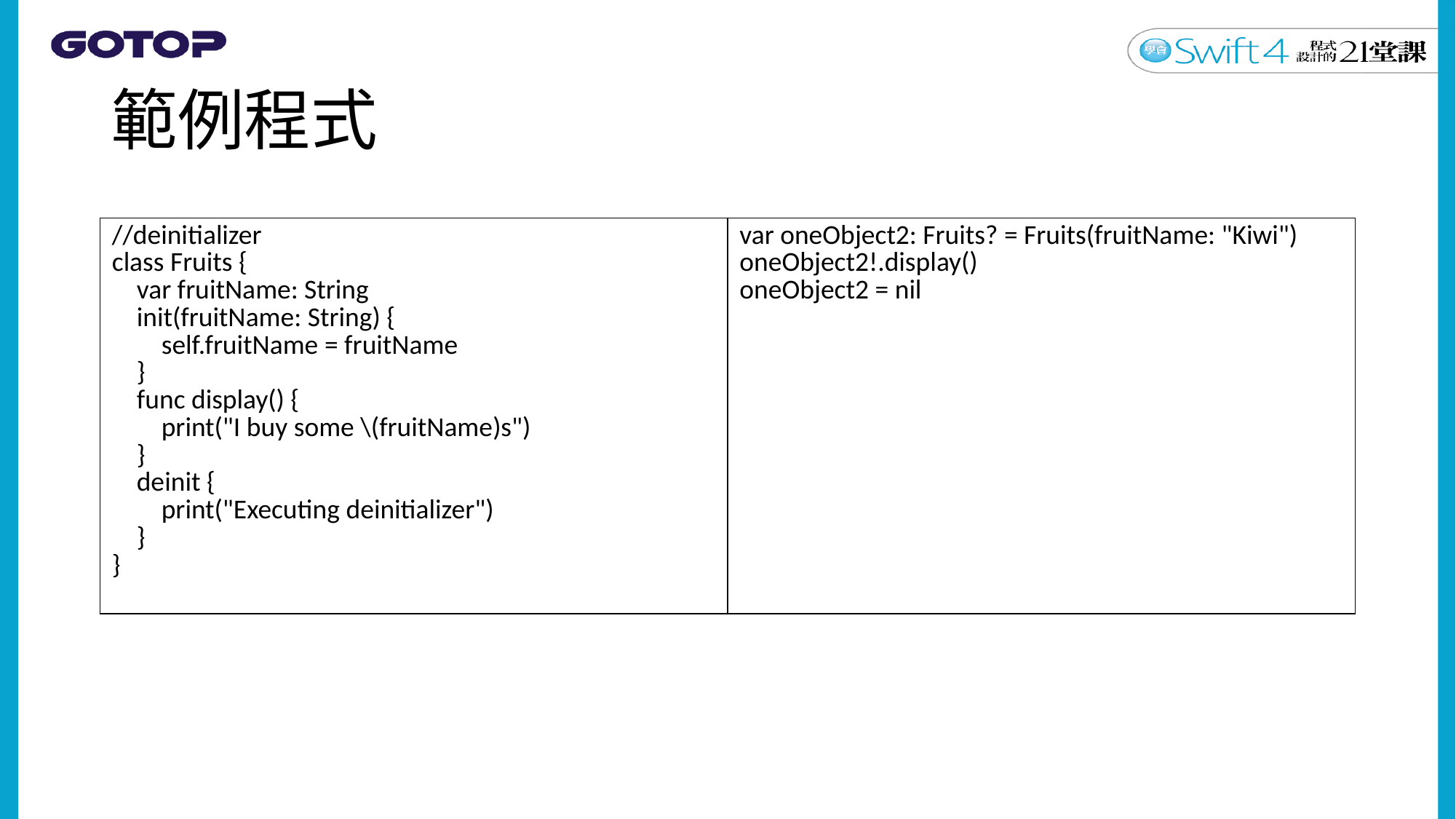

# 範例程式
| //deinitializer class Fruits { var fruitName: String init(fruitName: String) { self.fruitName = fruitName } func display() { print("I buy some \(fruitName)s") } deinit { print("Executing deinitializer") } } | var oneObject2: Fruits? = Fruits(fruitName: "Kiwi") oneObject2!.display() oneObject2 = nil |
| --- | --- |